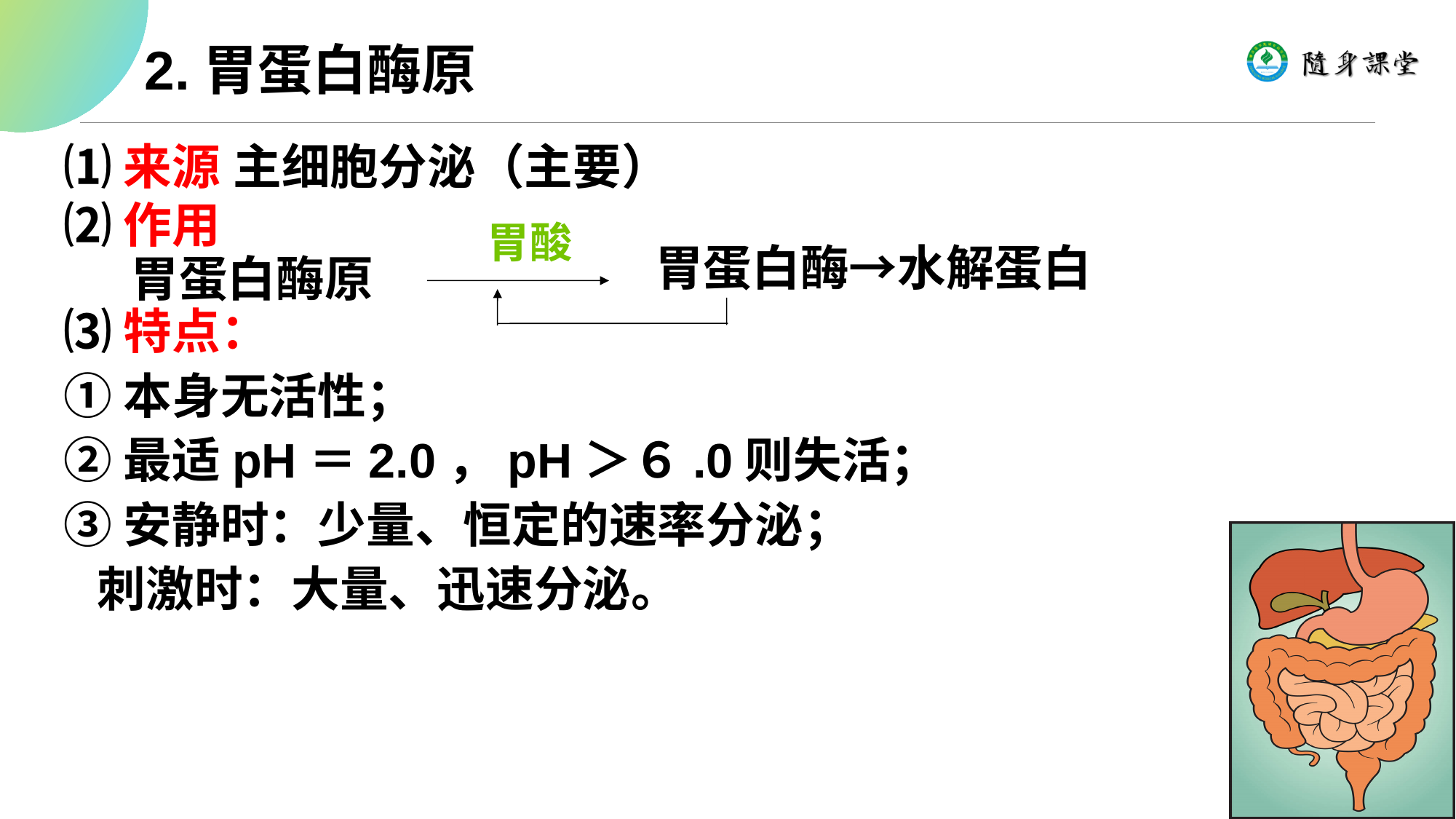

2.胃蛋白酶原
⑴来源 主细胞分泌（主要）
⑵作用
     胃蛋白酶原
⑶特点：
①本身无活性；
②最适pH＝2.0，pH＞６.0则失活；
③安静时：少量、恒定的速率分泌；
  刺激时：大量、迅速分泌。

胃酸
胃蛋白酶→水解蛋白